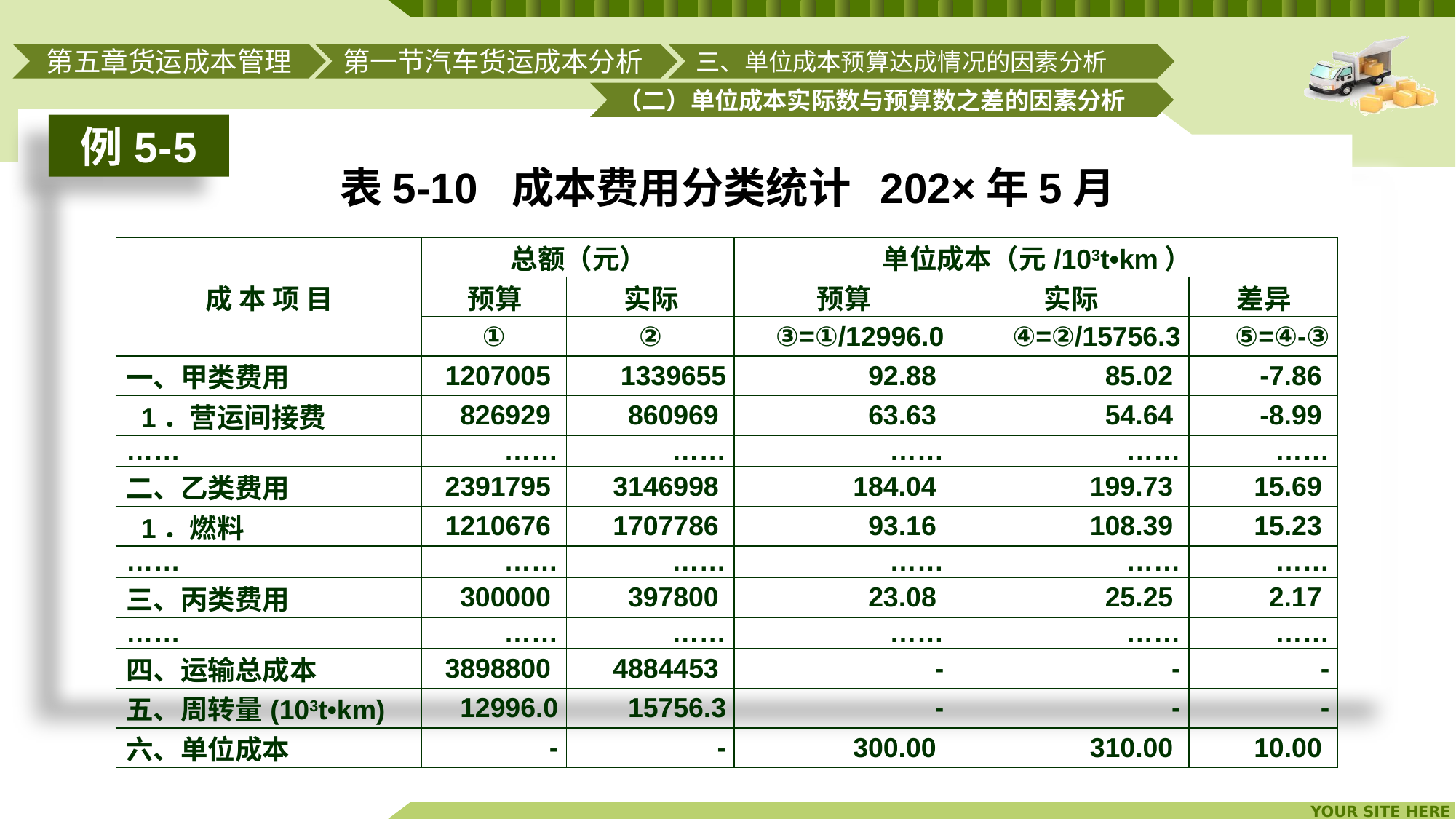

第一节汽车货运成本分析
三、单位成本预算达成情况的因素分析
第五章货运成本管理
（二）单位成本实际数与预算数之差的因素分析
例5-5
表5-10  成本费用分类统计  202×年5月
| 成 本 项 目 | 总额（元） |  | 单位成本（元/103t•km） |  |  |
| --- | --- | --- | --- | --- | --- |
|  | 预算 | 实际 | 预算 | 实际 | 差异 |
|  | ① | ② | ③=①/12996.0 | ④=②/15756.3 | ⑤=④-③ |
| 一、甲类费用 | 1207005 | 1339655 | 92.88 | 85.02 | -7.86 |
| 1．营运间接费 | 826929 | 860969 | 63.63 | 54.64 | -8.99 |
| …… | …… | …… | …… | …… | …… |
| 二、乙类费用 | 2391795 | 3146998 | 184.04 | 199.73 | 15.69 |
| 1．燃料 | 1210676 | 1707786 | 93.16 | 108.39 | 15.23 |
| …… | …… | …… | …… | …… | …… |
| 三、丙类费用 | 300000 | 397800 | 23.08 | 25.25 | 2.17 |
| …… | …… | …… | …… | …… | …… |
| 四、运输总成本 | 3898800 | 4884453 | - | - | - |
| 五、周转量(103t•km) | 12996.0 | 15756.3 | - | - | - |
| 六、单位成本 | - | - | 300.00 | 310.00 | 10.00 |